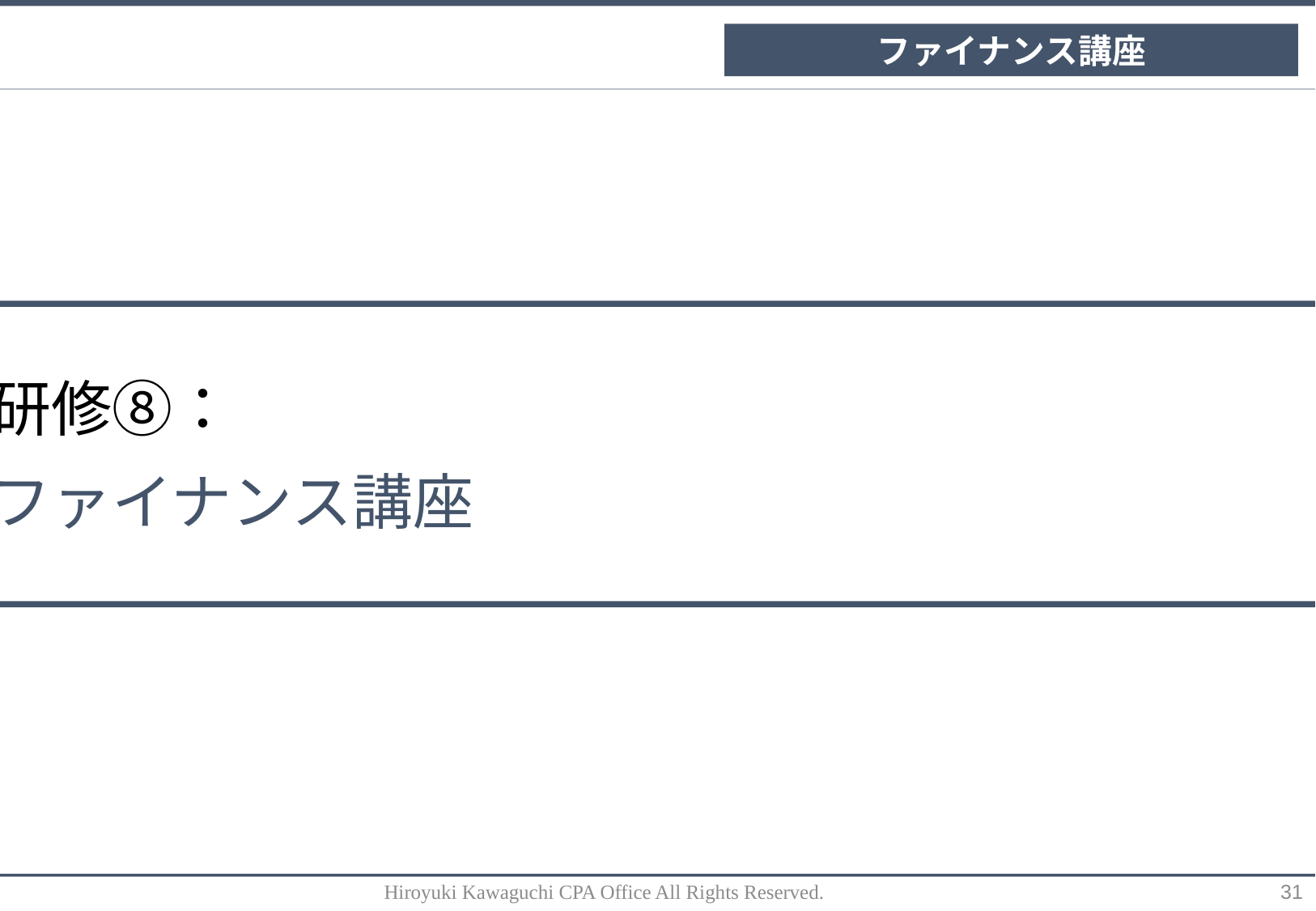

ファイナンス講座

研修⑧：
ファイナンス講座
Hiroyuki Kawaguchi CPA Office All Rights Reserved.
31